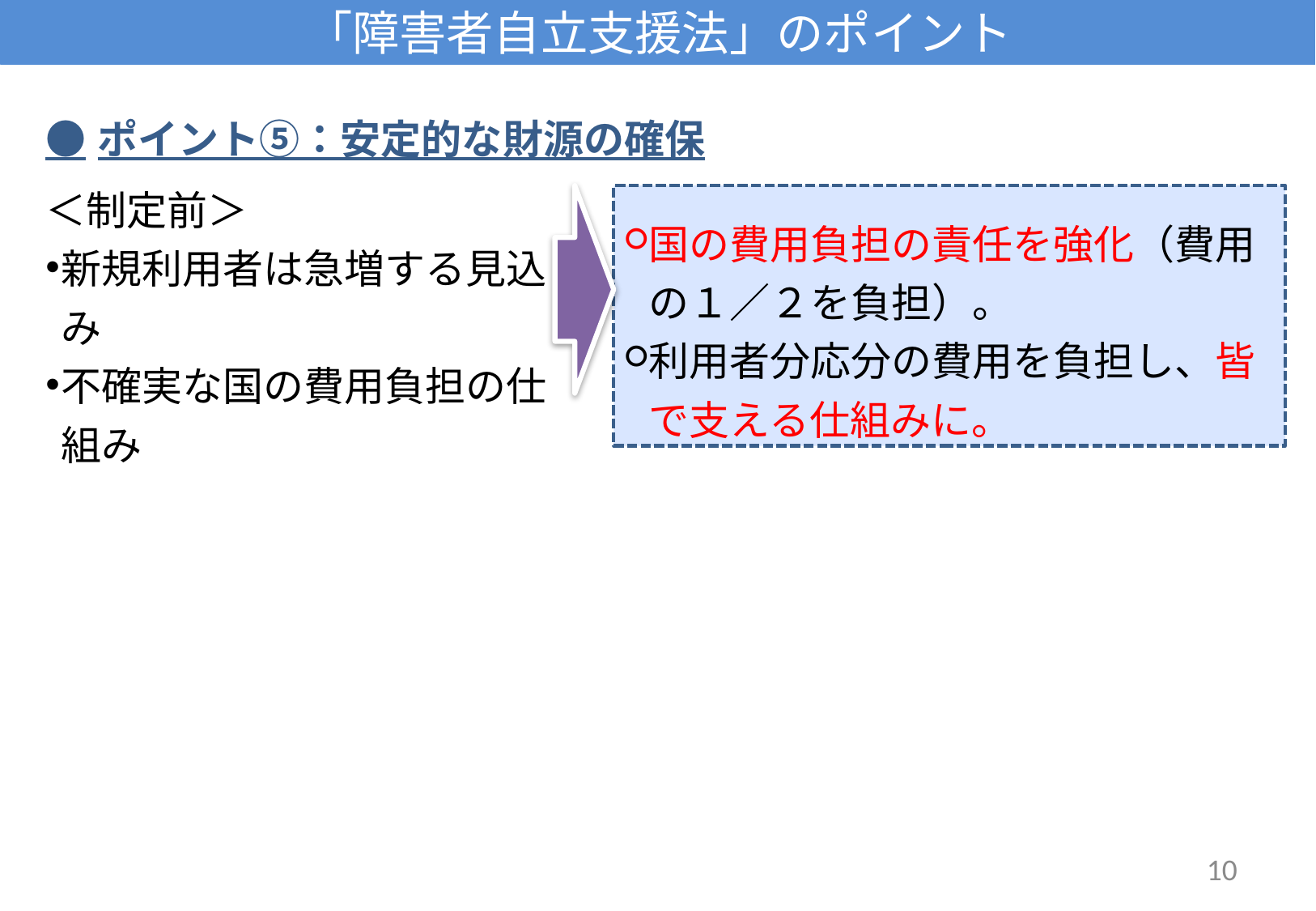

# 「障害者自立支援法」のポイント
| ●ポイント⑤：安定的な財源の確保 |  |  |
| --- | --- | --- |
| ＜制定前＞ 新規利用者は急増する見込み 不確実な国の費用負担の仕組み |  | 国の費用負担の責任を強化（費用の１／２を負担）。 利用者分応分の費用を負担し、皆で支える仕組みに。 |

10